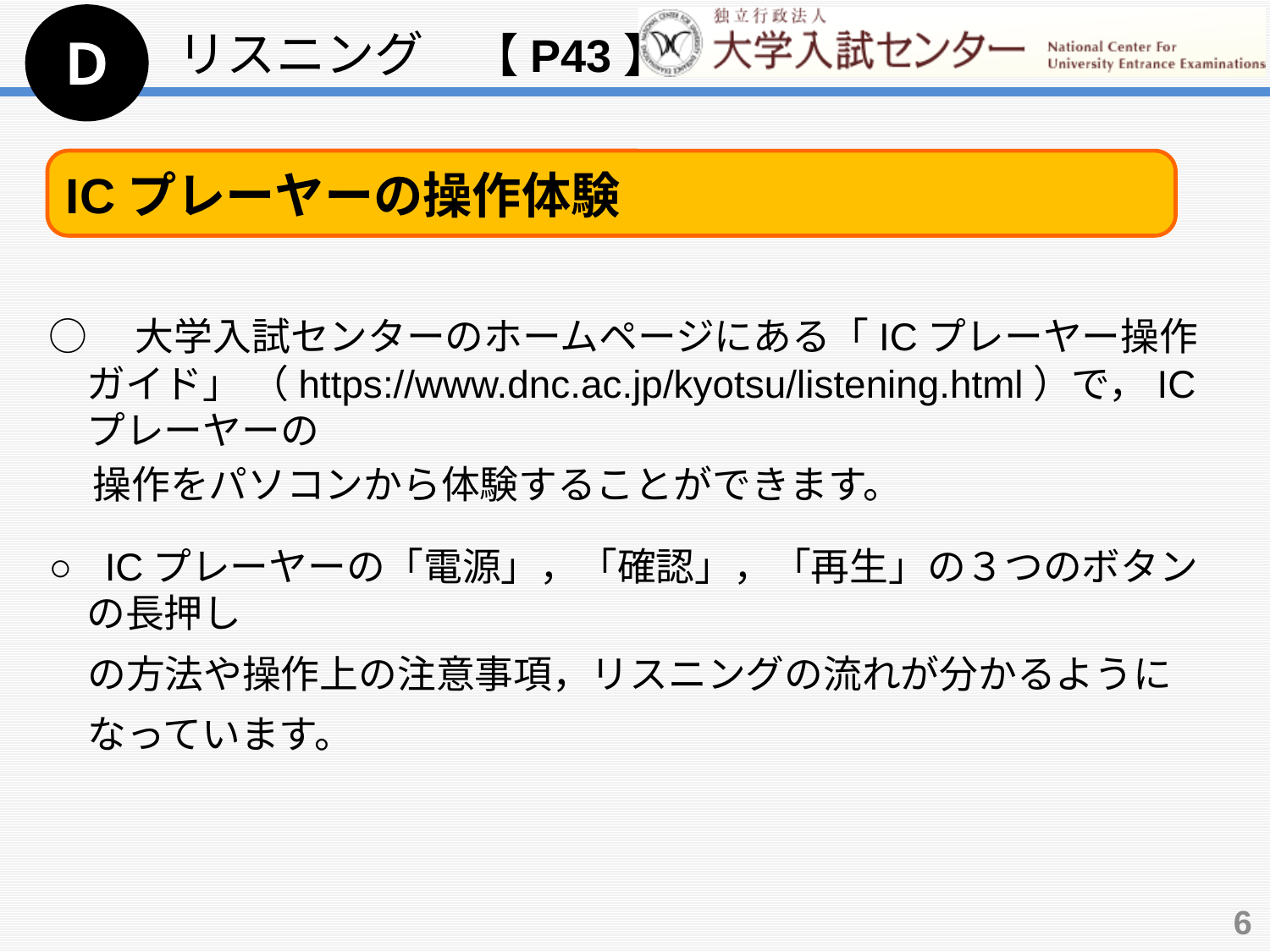

Ｄ

リスニング　【P43】
ICプレーヤーの操作体験
○　大学入試センターのホームページにある「ICプレーヤー操作ガイド」 （https://www.dnc.ac.jp/kyotsu/listening.html）で，ICプレーヤーの
    操作をパソコンから体験することができます。

○   ICプレーヤーの「電源」，「確認」，「再生」の３つのボタンの長押し
　の方法や操作上の注意事項，リスニングの流れが分かるように
　なっています。
6